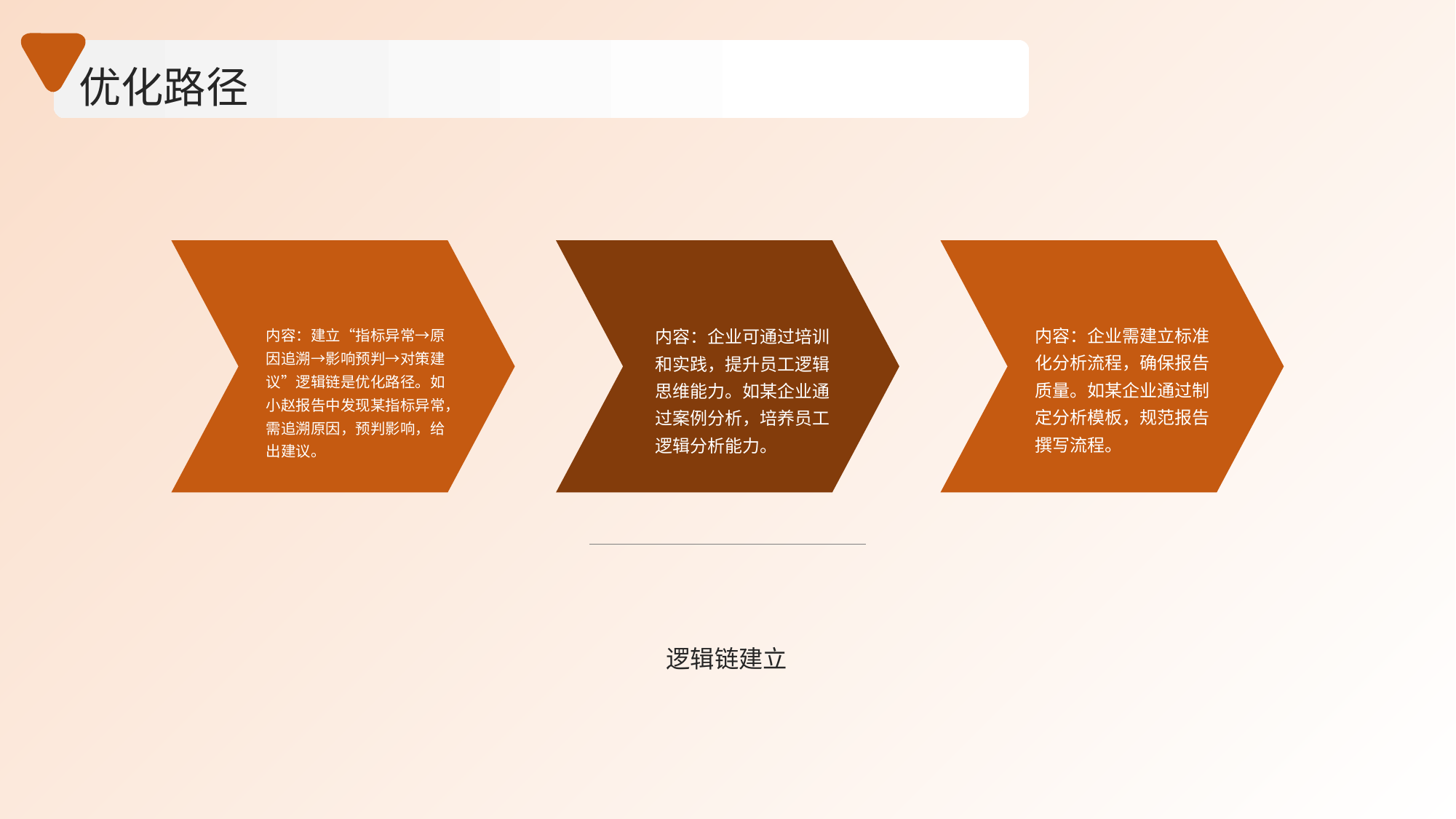

优化路径

内容：企业需建立标准化分析流程，确保报告质量。如某企业通过制定分析模板，规范报告撰写流程。
内容：企业可通过培训和实践，提升员工逻辑思维能力。如某企业通过案例分析，培养员工逻辑分析能力。
内容：建立“指标异常→原因追溯→影响预判→对策建议”逻辑链是优化路径。如小赵报告中发现某指标异常，需追溯原因，预判影响，给出建议。
逻辑链建立